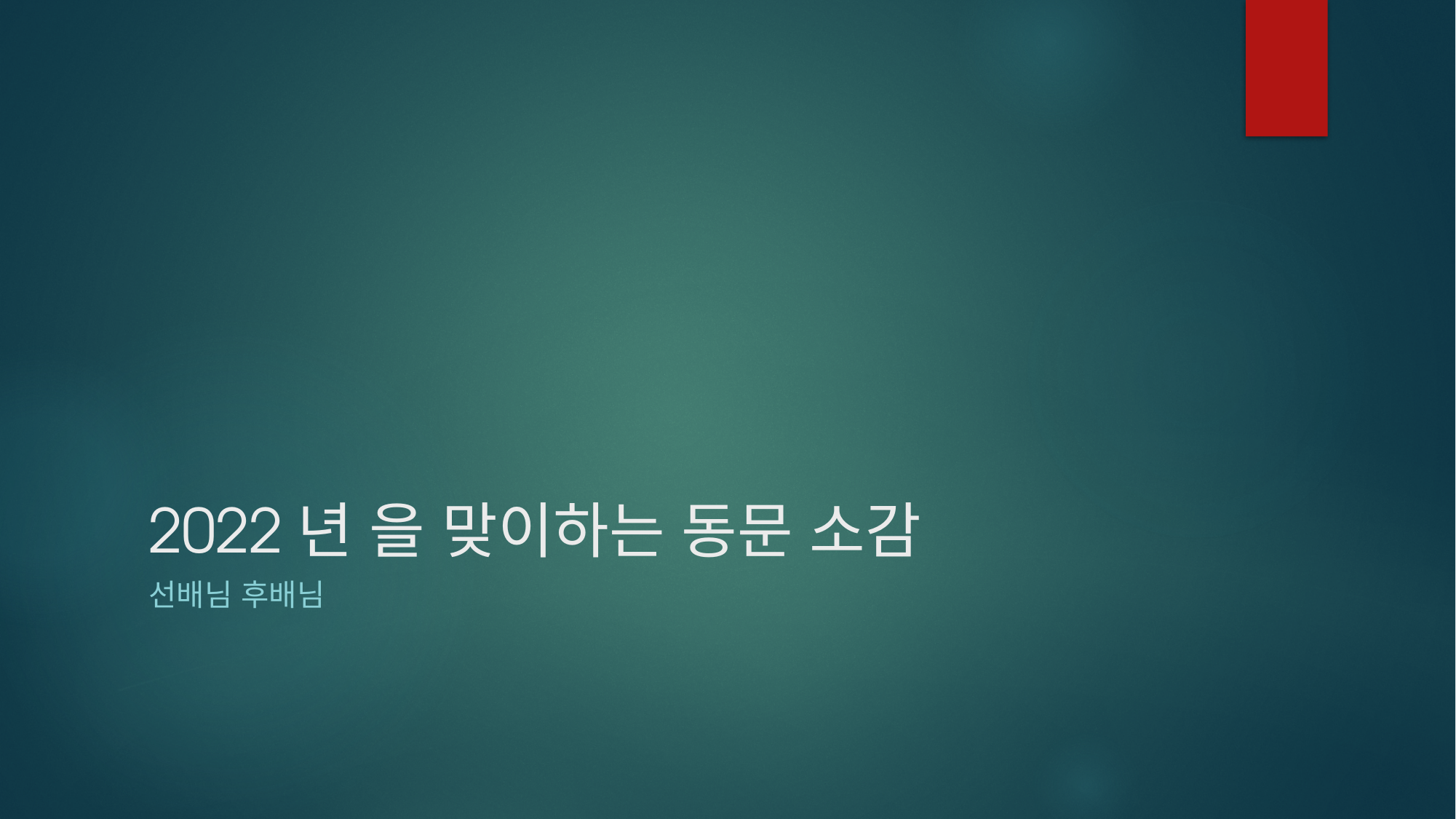

# 2022년 을 맞이하는 동문 소감
선배님 후배님